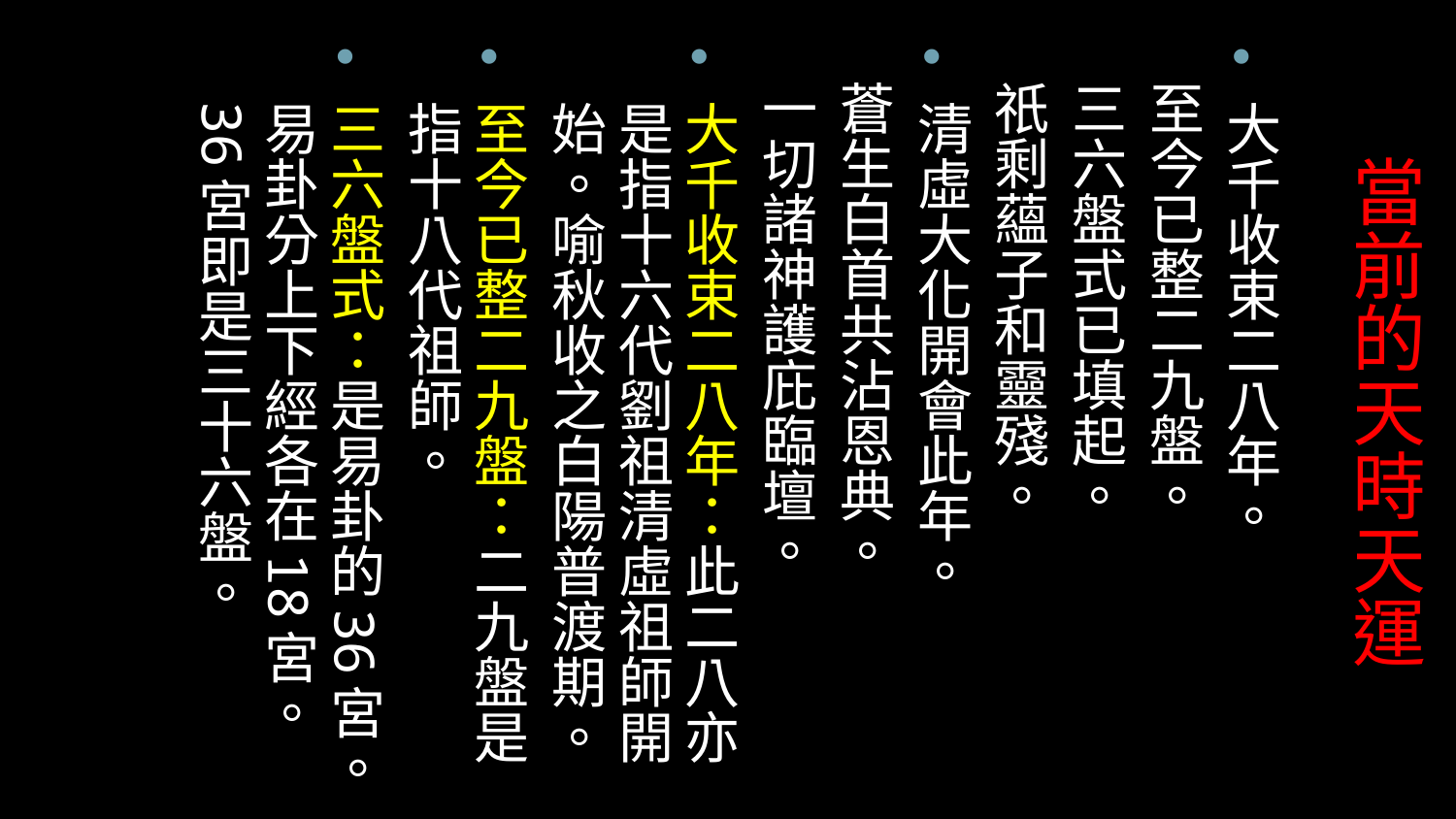

# 當前的天時天運
大千收束二八年。
  至今已整二九盤。
  三六盤式已填起。
  祇剩蘊子和靈殘。
清虛大化開會此年。
  蒼生白首共沾恩典。
  一切諸神護庇臨壇。
大千收束二八年：此二八亦是指十六代劉祖清虛祖師開始。喻秋收之白陽普渡期。
至今已整二九盤：二九盤是指十八代祖師。
三六盤式：是易卦的36宮。易卦分上下經各在18宮。36宮即是三十六盤。